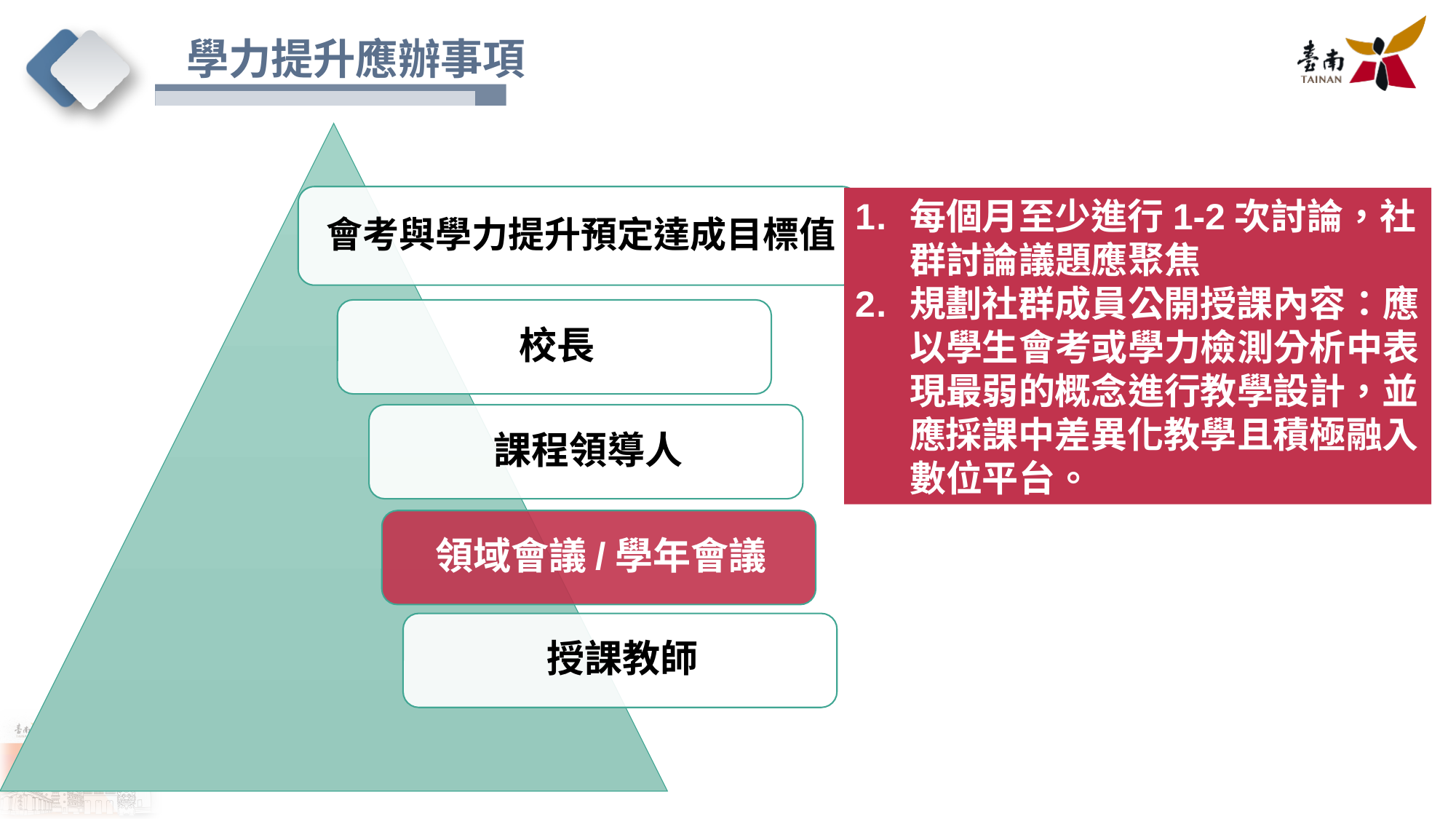

學力提升應辦事項

會考與學力提升預定達成目標值
校長
課程領導人
領域會議/學年會議
授課教師
每個月至少進行1-2次討論，社群討論議題應聚焦
規劃社群成員公開授課內容：應以學生會考或學力檢測分析中表現最弱的概念進行教學設計，並應採課中差異化教學且積極融入數位平台。